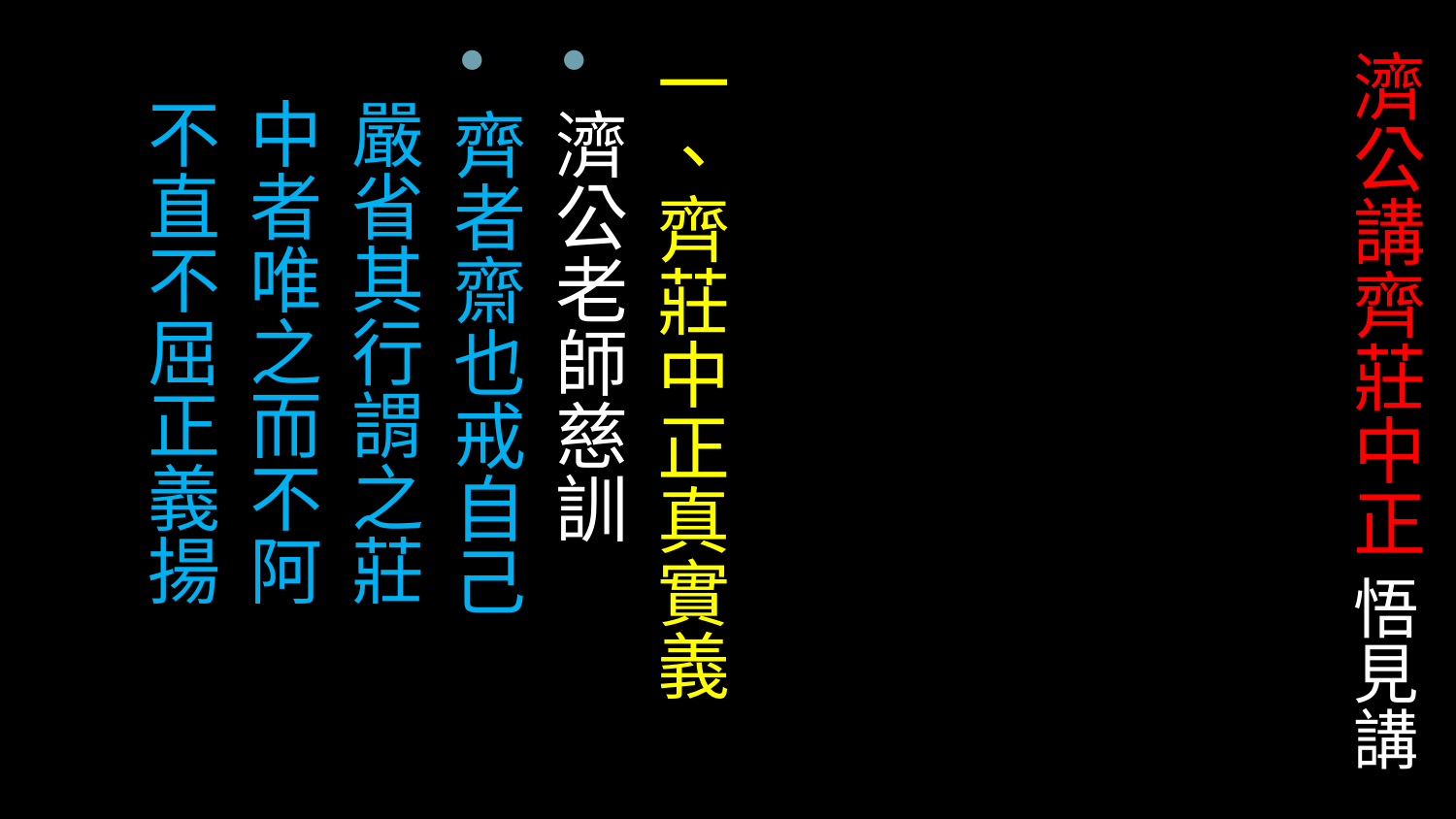

一、齊莊中正真實義
濟公老師慈訓
齊者齋也戒自己
  嚴省其行謂之莊
  中者唯之而不阿
  不直不屈正義揚

# 濟公講齊莊中正 悟見講